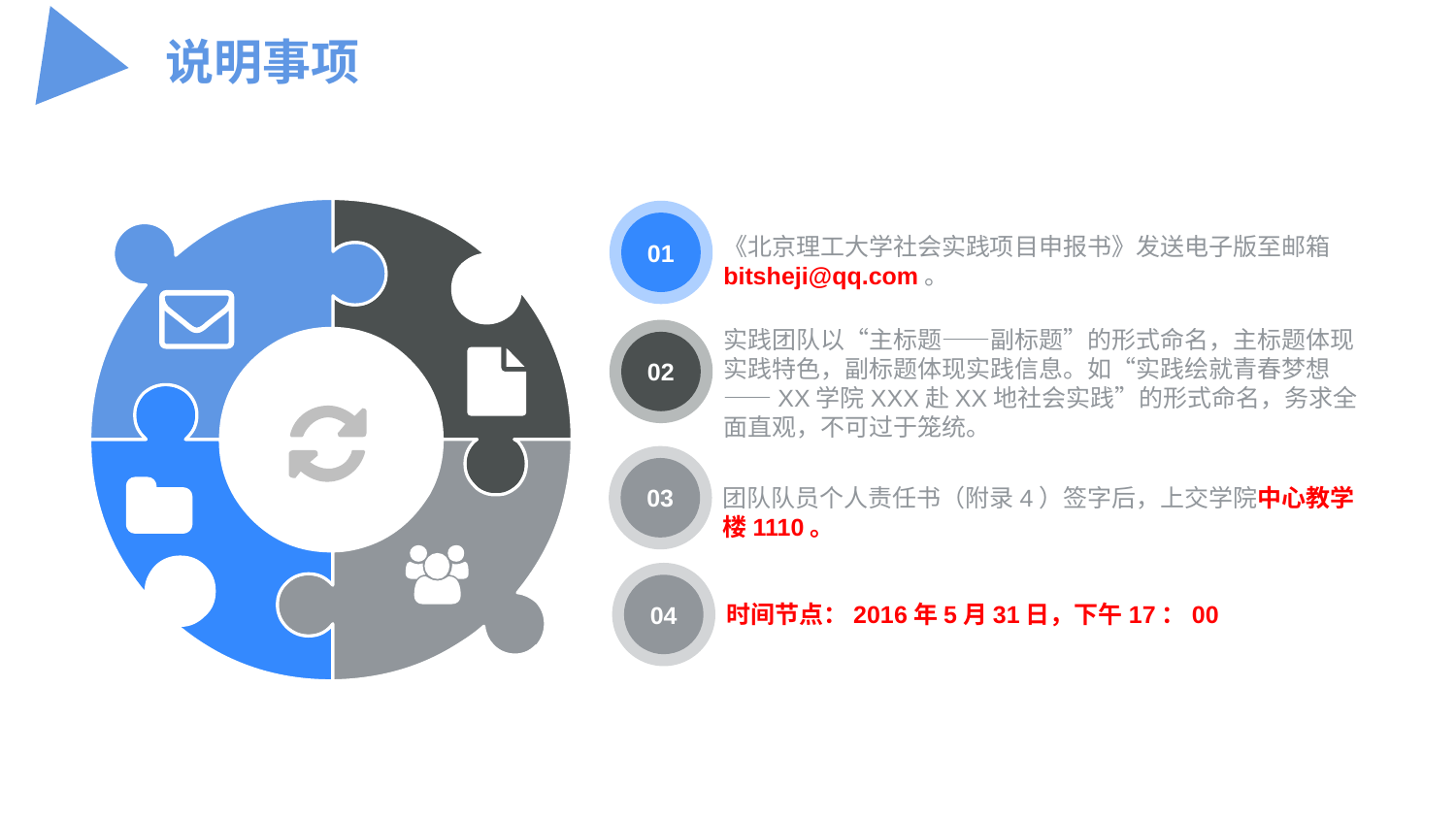

说明事项

01
《北京理工大学社会实践项目申报书》发送电子版至邮箱bitsheji@qq.com。

实践团队以“主标题——副标题”的形式命名，主标题体现实践特色，副标题体现实践信息。如“实践绘就青春梦想——XX学院XXX赴XX地社会实践”的形式命名，务求全面直观，不可过于笼统。

02

03
团队队员个人责任书（附录4）签字后，上交学院中心教学楼1110。

04
时间节点：2016年5月31日，下午17：00